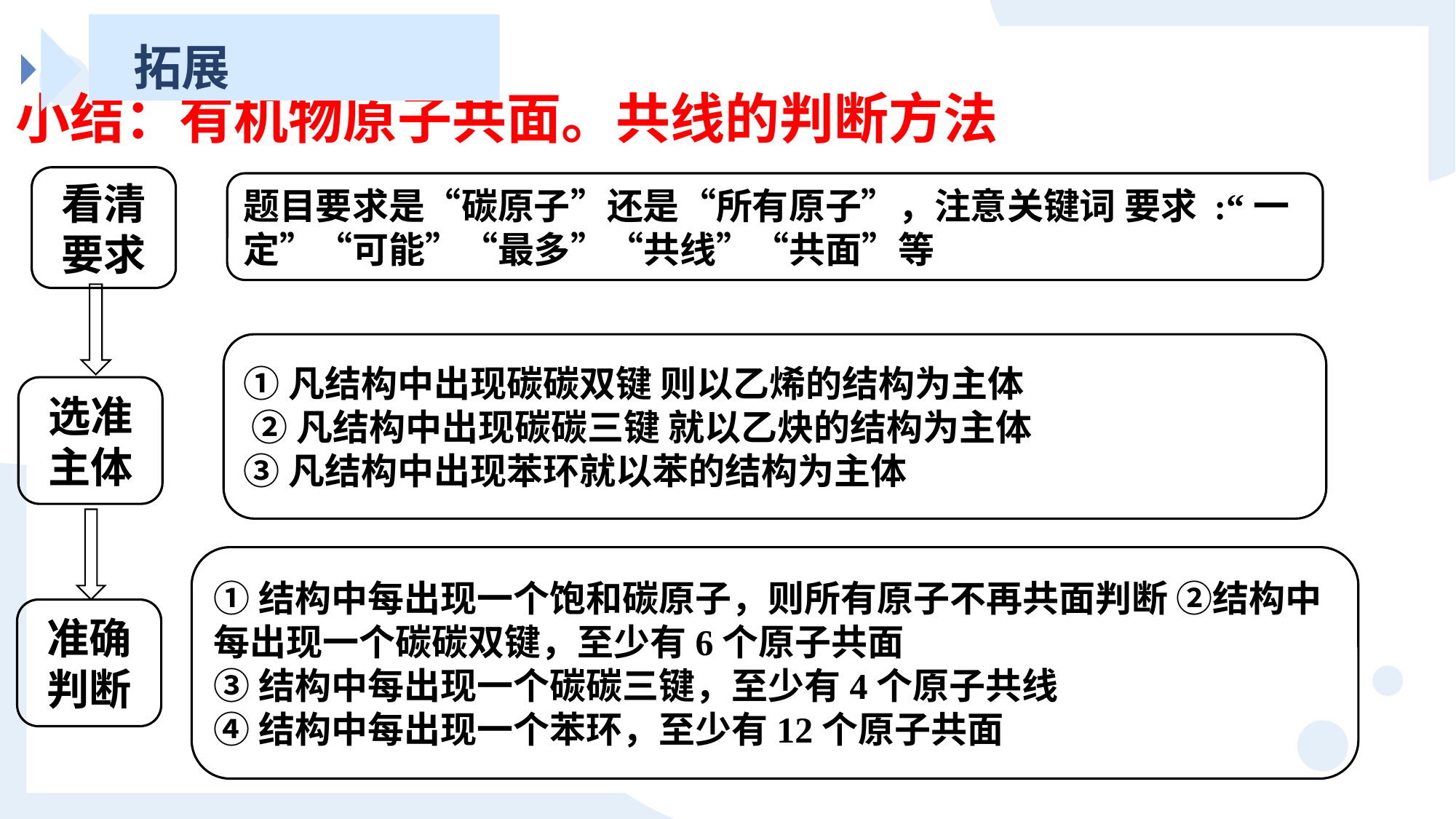

拓展

小结：有机物原子共面。共线的判断方法
看清要求
题目要求是“碳原子”还是“所有原子”，注意关键词 要求 :“一定”“可能”“最多”“共线”“共面”等

①凡结构中出现碳碳双键 则以乙烯的结构为主体
 ②凡结构中出现碳碳三键 就以乙炔的结构为主体
③凡结构中出现苯环就以苯的结构为主体
选准主体

①结构中每出现一个饱和碳原子，则所有原子不再共面判断 ②结构中每出现一个碳碳双键，至少有6个原子共面
③结构中每出现一个碳碳三键，至少有4个原子共线
④结构中每出现一个苯环，至少有12个原子共面
准确判断